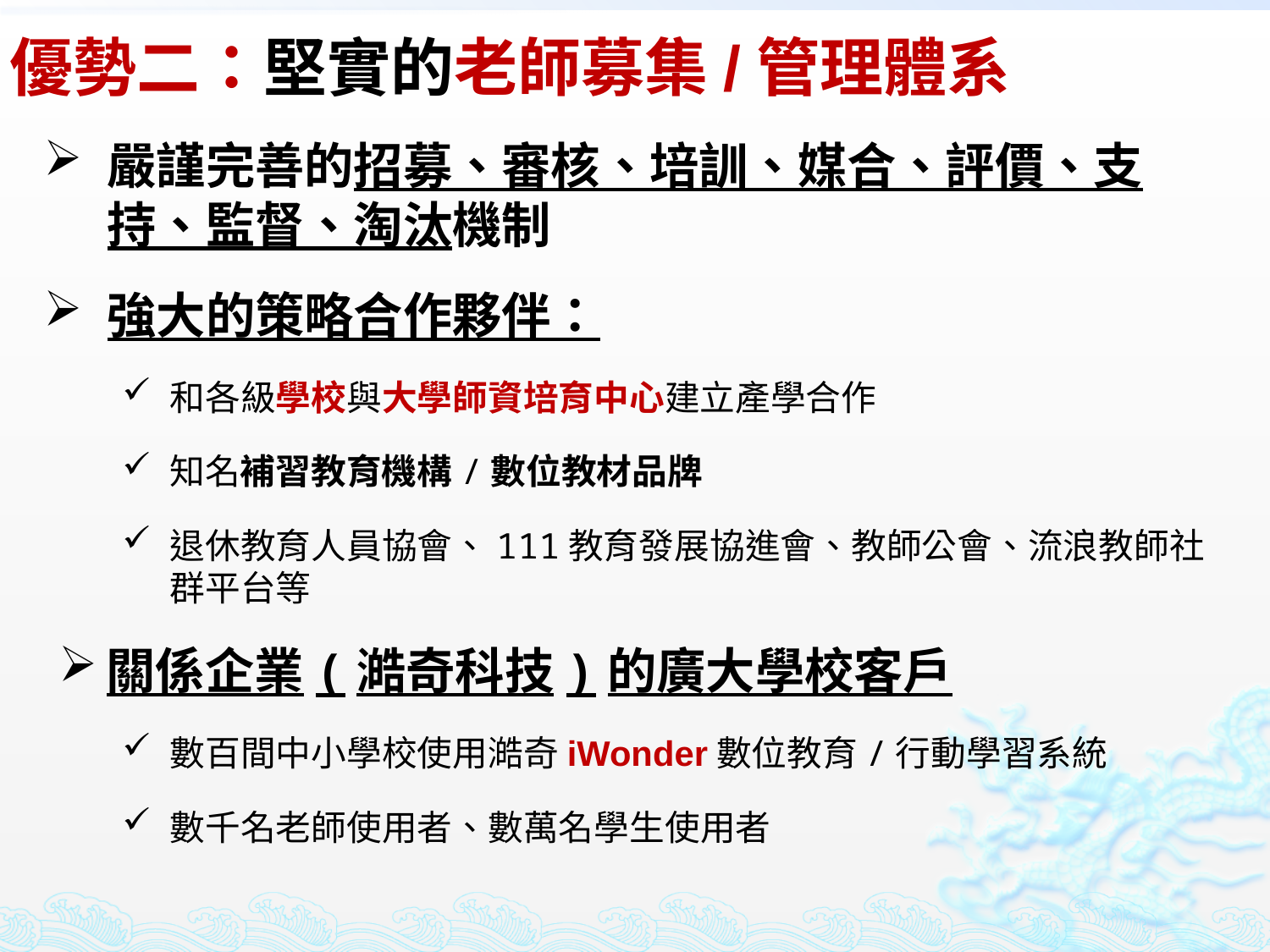

優勢二：堅實的老師募集/管理體系
嚴謹完善的招募、審核、培訓、媒合、評價、支持、監督、淘汰機制
強大的策略合作夥伴：
和各級學校與大學師資培育中心建立產學合作
知名補習教育機構/數位教材品牌
退休教育人員協會、111教育發展協進會、教師公會、流浪教師社群平台等
關係企業(澔奇科技)的廣大學校客戶
數百間中小學校使用澔奇iWonder數位教育/行動學習系統
數千名老師使用者、數萬名學生使用者